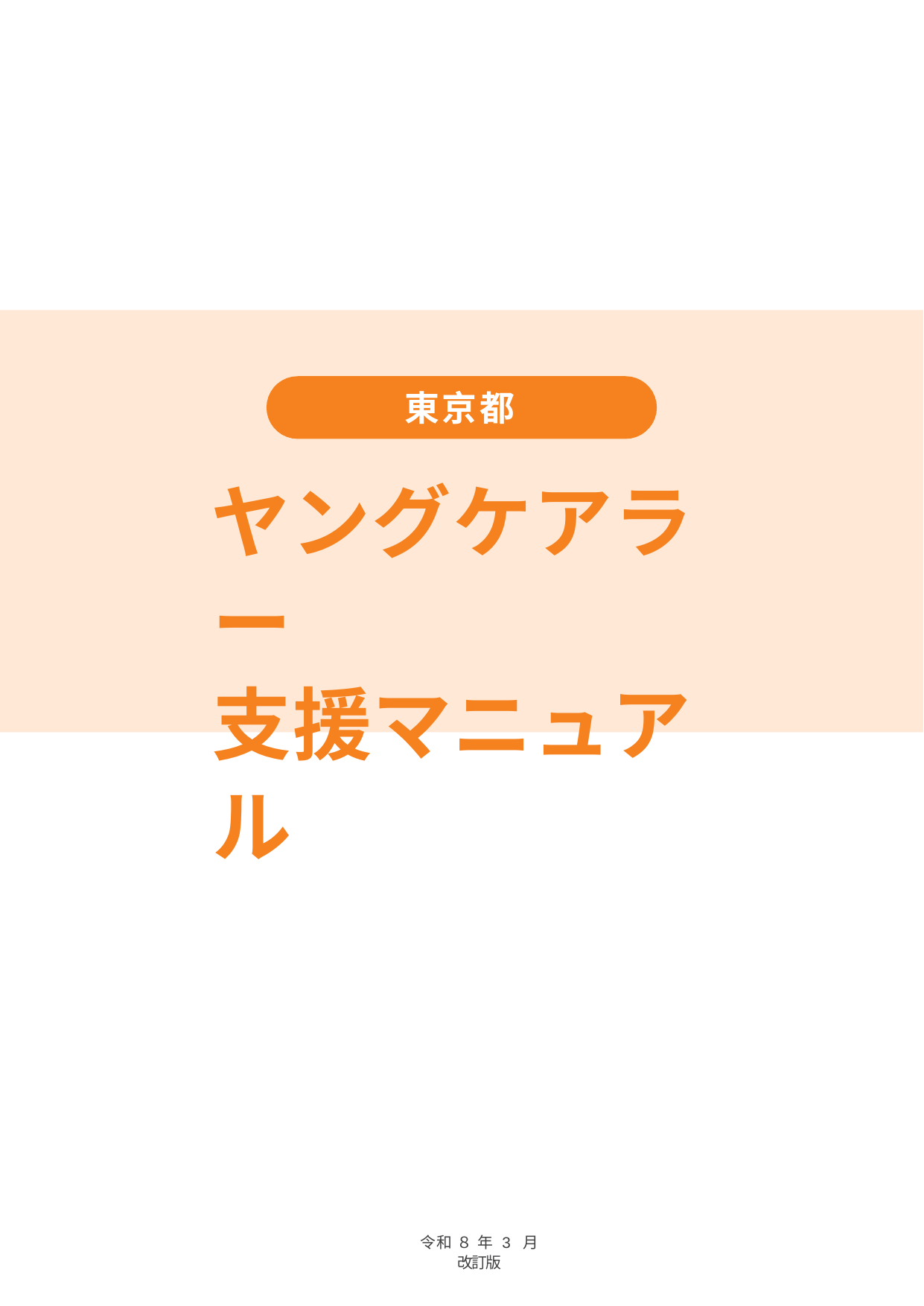

東京都
ヤングケアラー
支援マニュアル
令和 ８ 年 3  月
改訂版